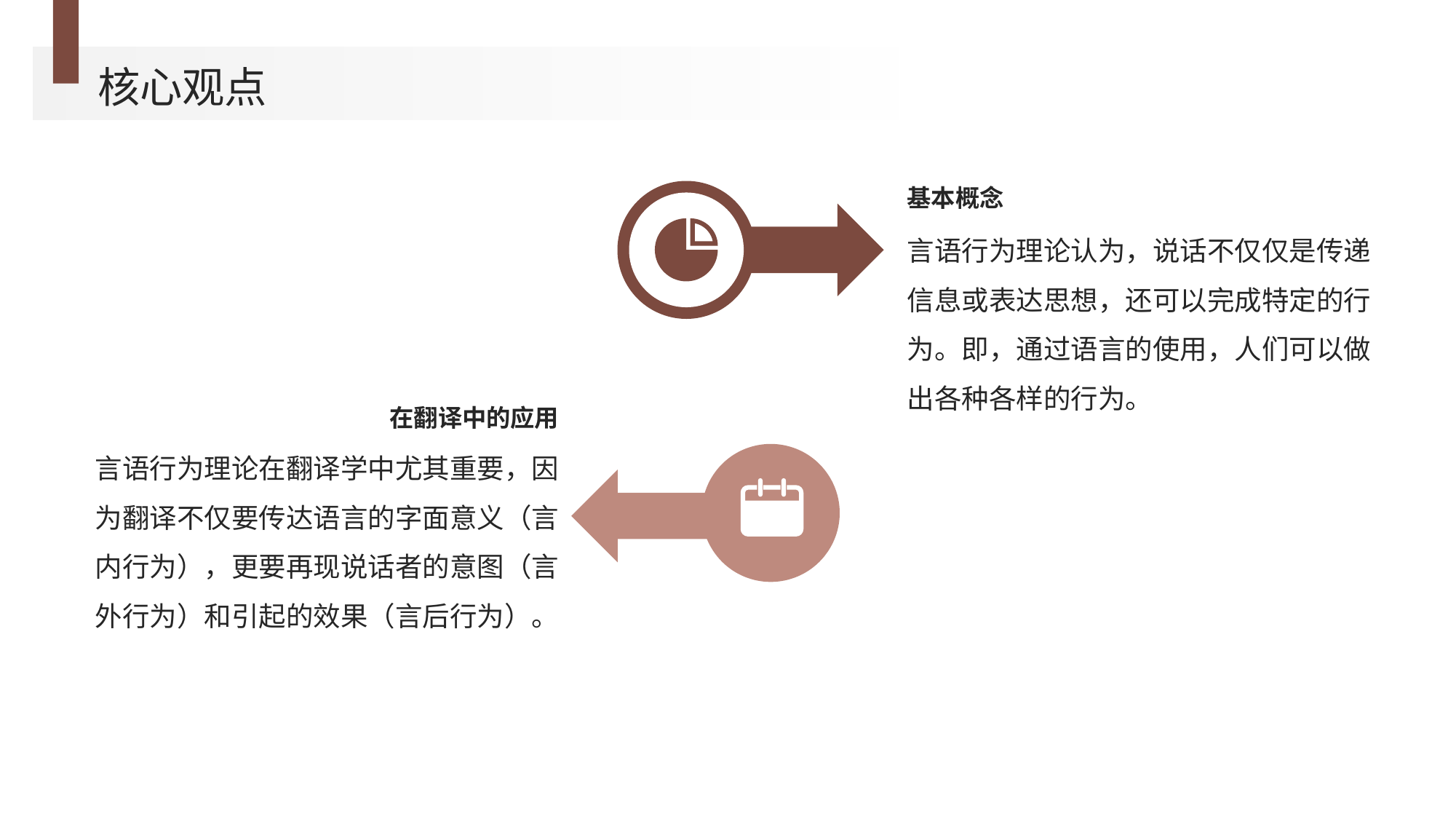

核心观点
基本概念

言语行为理论认为，说话不仅仅是传递信息或表达思想，还可以完成特定的行为。即，通过语言的使用，人们可以做出各种各样的行为。

在翻译中的应用
言语行为理论在翻译学中尤其重要，因为翻译不仅要传达语言的字面意义（言内行为），更要再现说话者的意图（言外行为）和引起的效果（言后行为）。